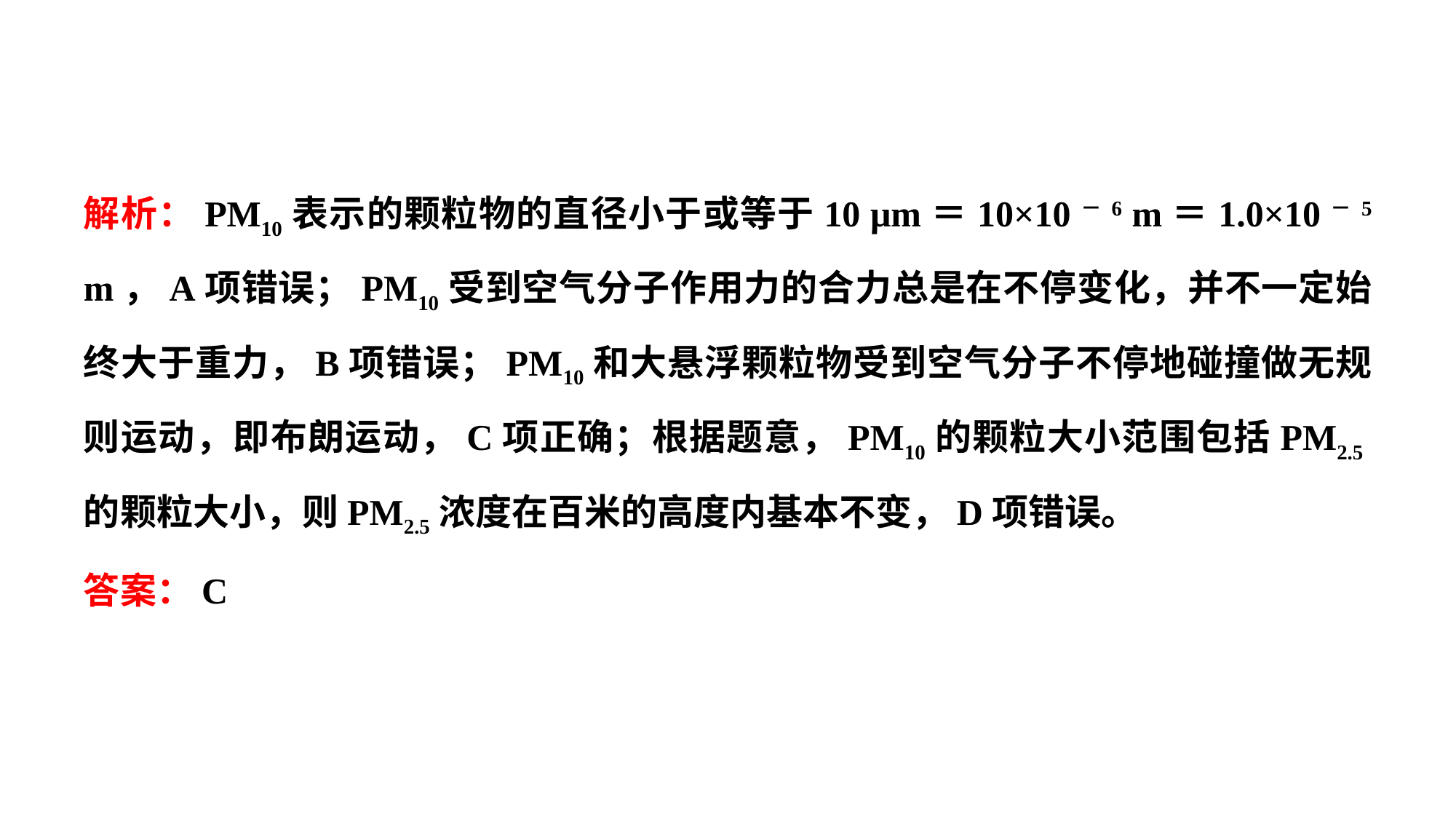

解析：PM10表示的颗粒物的直径小于或等于10 μm＝10×10－6 m＝1.0×10－5 m，A项错误；PM10受到空气分子作用力的合力总是在不停变化，并不一定始终大于重力，B项错误；PM10和大悬浮颗粒物受到空气分子不停地碰撞做无规则运动，即布朗运动，C项正确；根据题意，PM10的颗粒大小范围包括PM2.5的颗粒大小，则PM2.5浓度在百米的高度内基本不变，D项错误。
答案：C